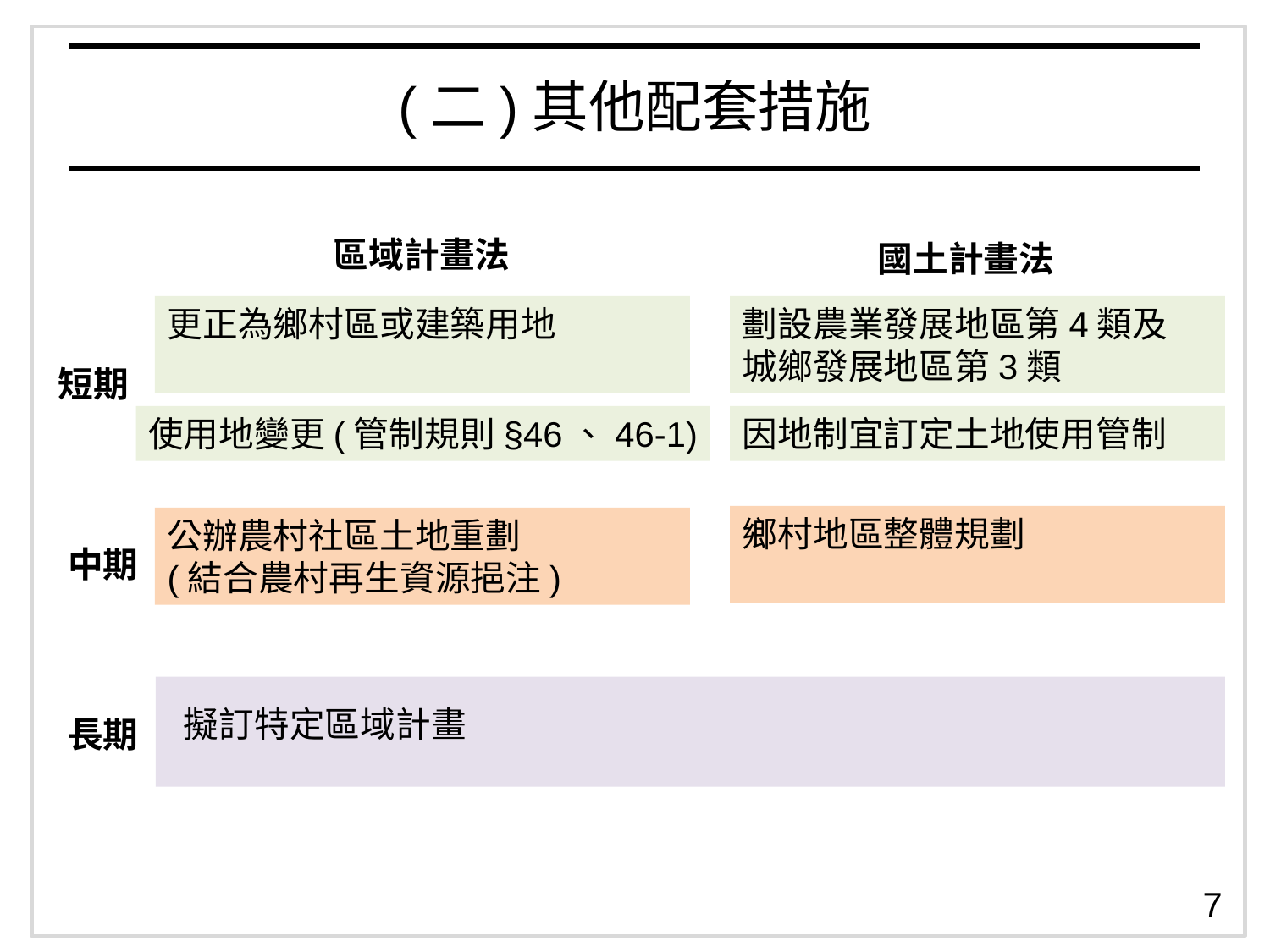

(二)其他配套措施
區域計畫法
國土計畫法
更正為鄉村區或建築用地

劃設農業發展地區第4類及
城鄉發展地區第3類
短期
使用地變更(管制規則§46、46-1)
因地制宜訂定土地使用管制
鄉村地區整體規劃

公辦農村社區土地重劃
(結合農村再生資源挹注)
中期

擬訂特定區域計畫
長期
7